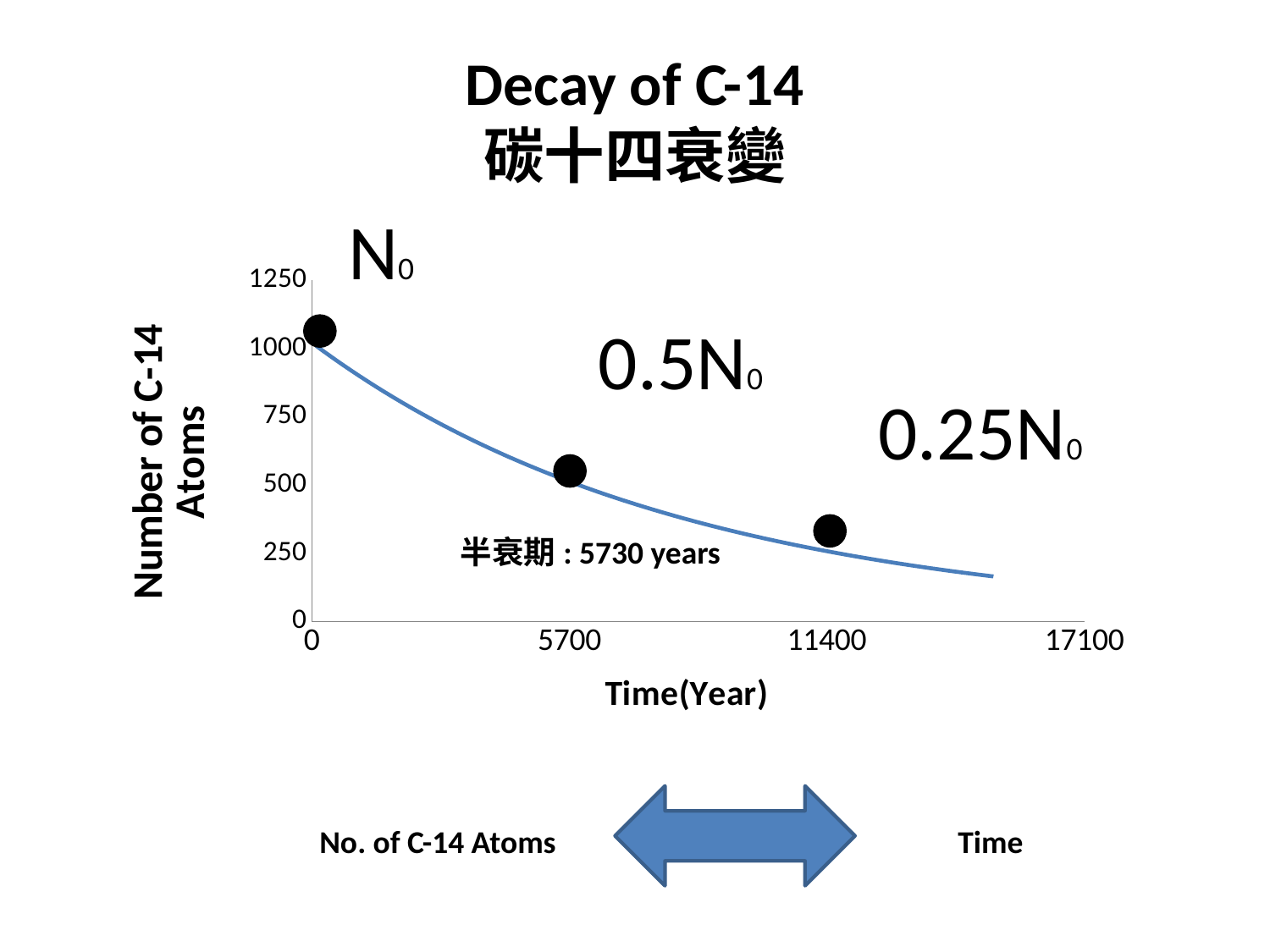

# Decay of C-14 碳十四衰變
N0

### Chart

| Category |  |
|---|---|
0.5N0

0.25N0

半衰期: 5730 years

No. of C-14 Atoms
Time